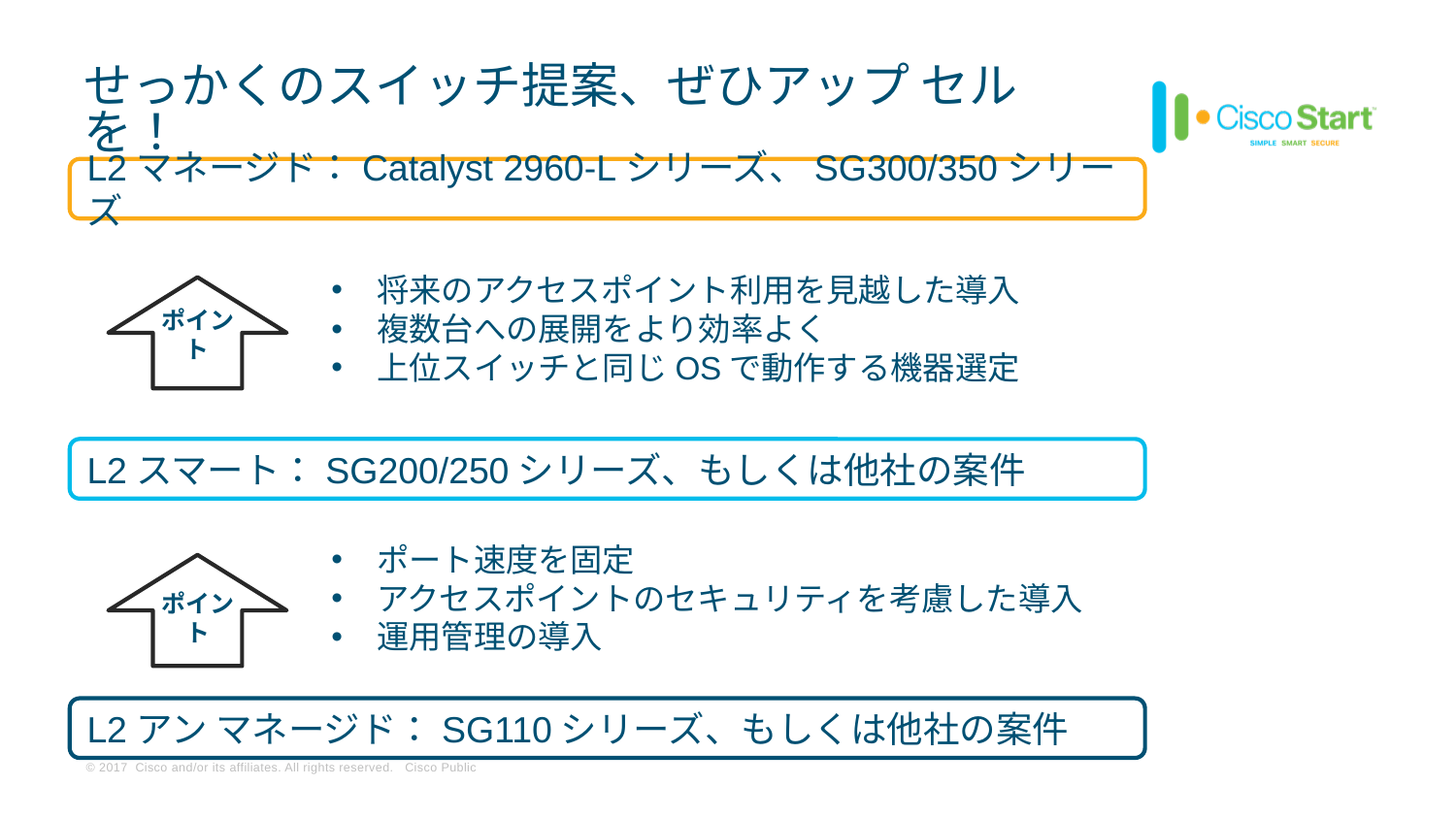

# せっかくのスイッチ提案、ぜひアップ セルを！
L2マネージド：Catalyst 2960-Lシリーズ、SG300/350シリーズ
将来のアクセスポイント利用を見越した導入
複数台への展開をより効率よく
上位スイッチと同じOSで動作する機器選定

ポイント

L2スマート：SG200/250シリーズ、もしくは他社の案件
ポート速度を固定
アクセスポイントのセキュリティを考慮した導入
運用管理の導入

ポイント

L2アン マネージド：SG110シリーズ、もしくは他社の案件